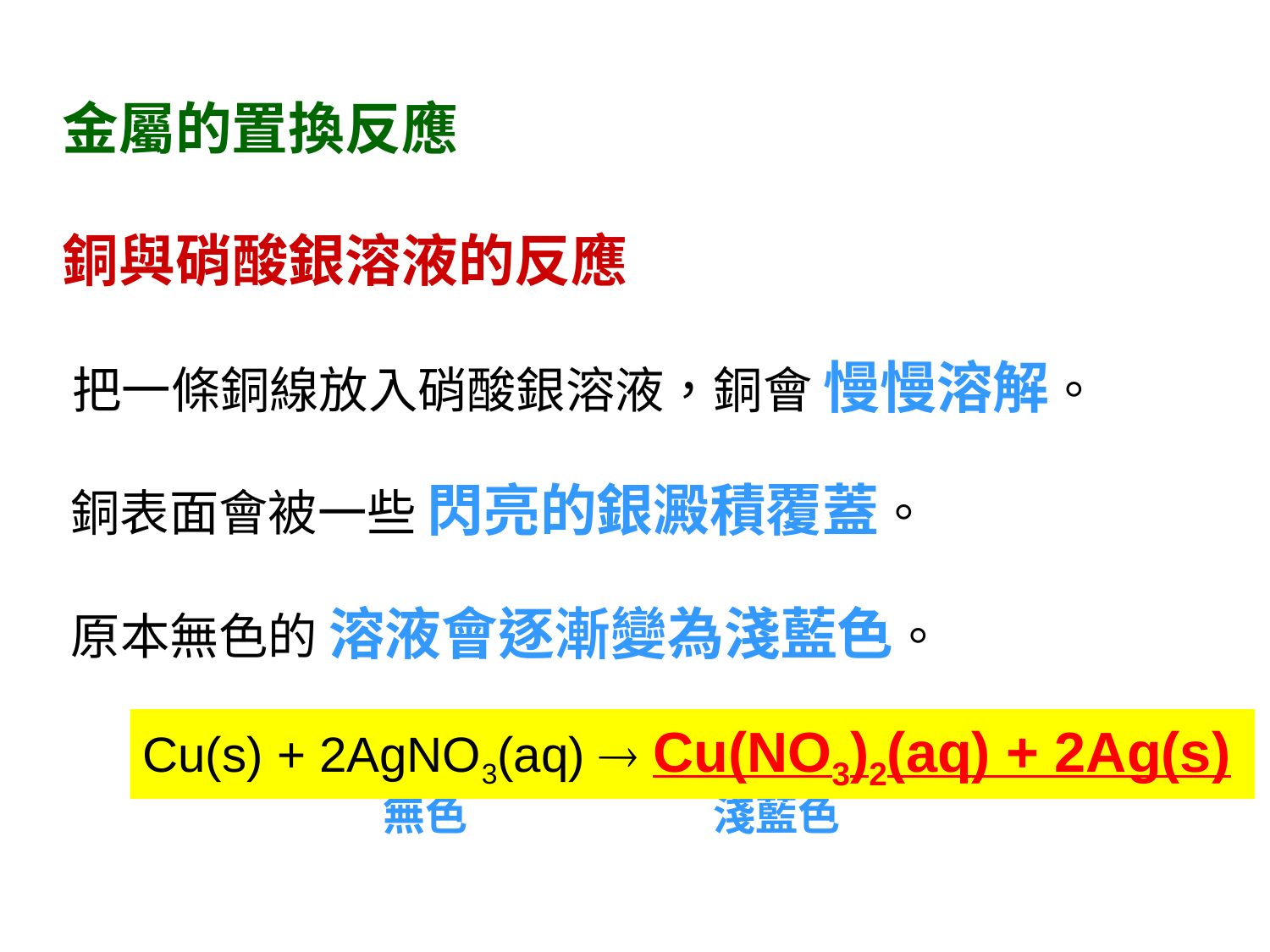

金屬的置換反應
銅與硝酸銀溶液的反應
把一條銅線放入硝酸銀溶液，銅會 慢慢溶解。
銅表面會被一些 閃亮的銀澱積覆蓋。
原本無色的 溶液會逐漸變為淺藍色。
Cu(s) + 2AgNO3(aq) → Cu(NO3)2(aq) + 2Ag(s)
無色
淺藍色